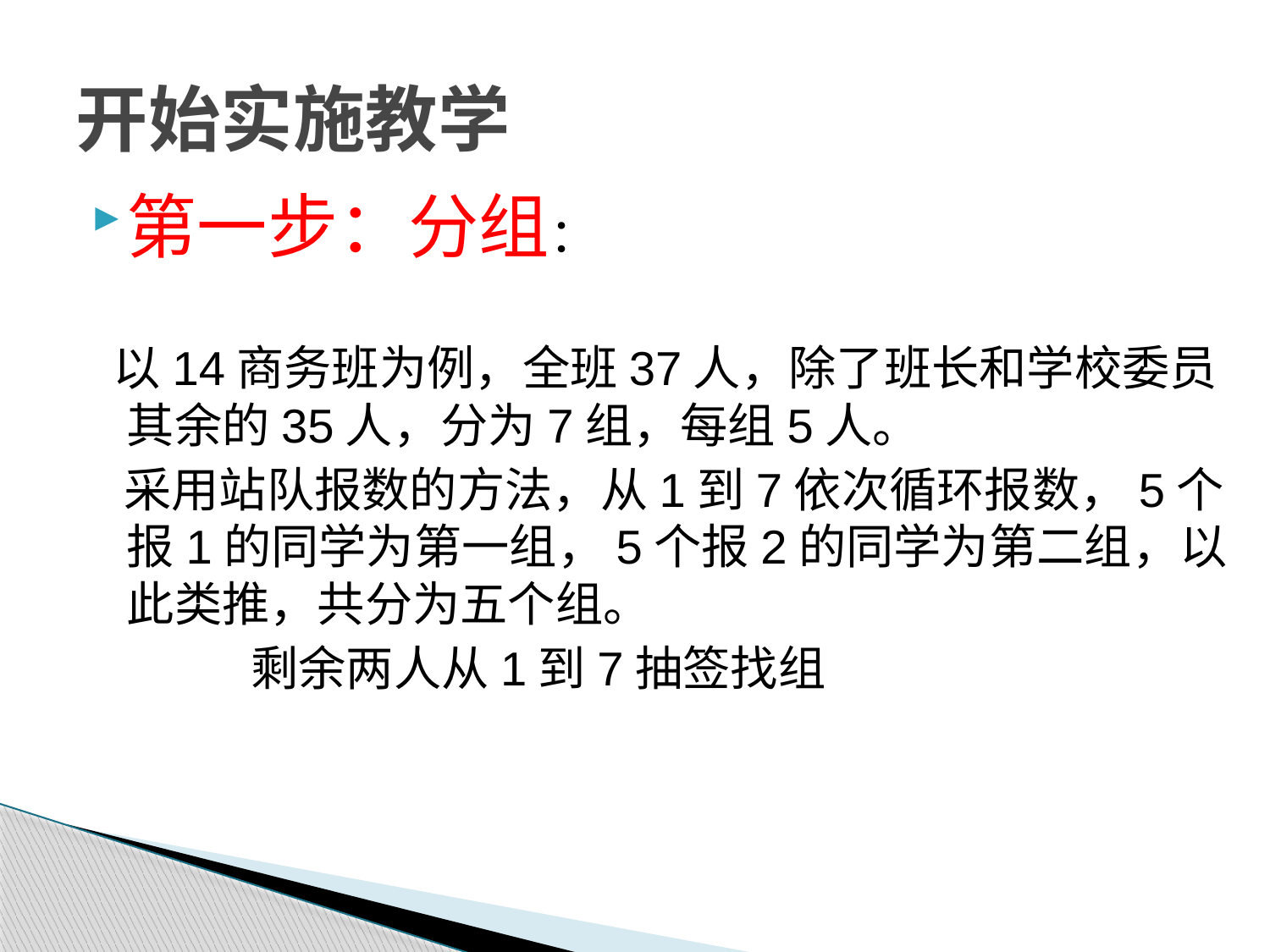

# 开始实施教学
第一步：分组：

 以14商务班为例，全班37人，除了班长和学校委员其余的35人，分为7组，每组5人。
  采用站队报数的方法，从1到7依次循环报数，5个报1的同学为第一组，5个报2的同学为第二组，以此类推，共分为五个组。
              剩余两人从1到7抽签找组